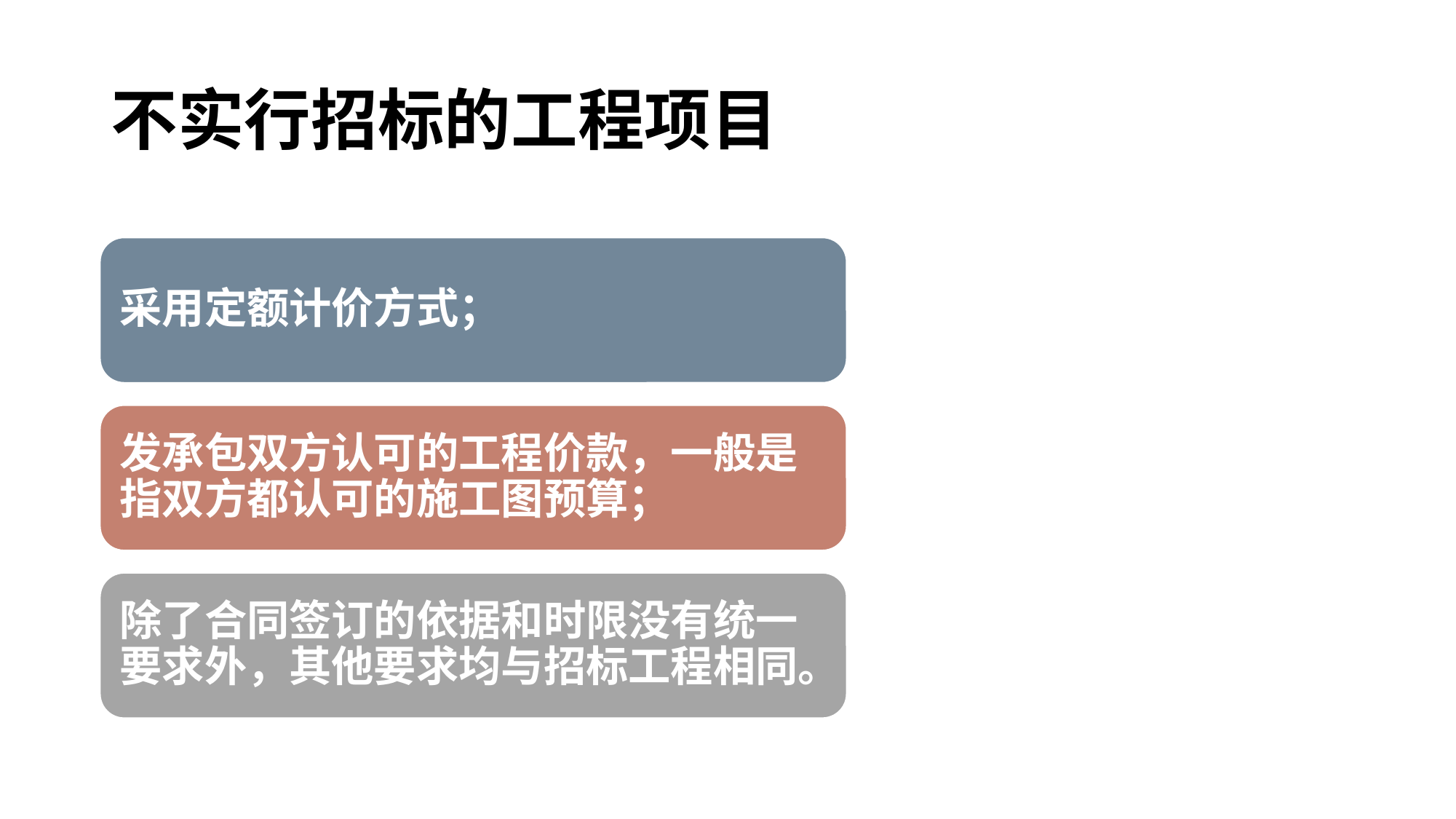

# 不实行招标的工程项目
采用定额计价方式；
发承包双方认可的工程价款，一般是指双方都认可的施工图预算；
除了合同签订的依据和时限没有统一要求外，其他要求均与招标工程相同。